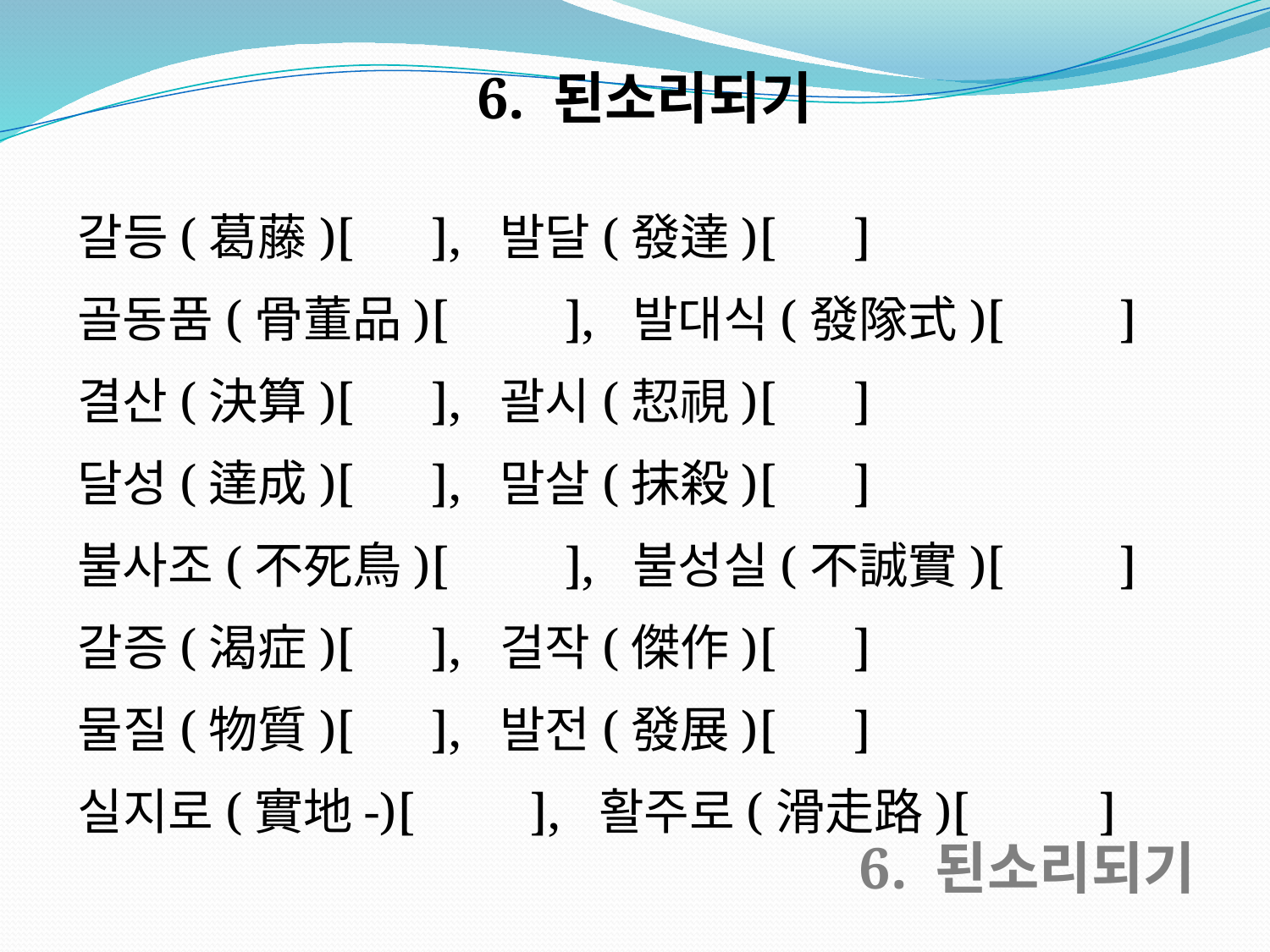

6. 된소리되기
갈등(葛藤)[      ],  발달(發達)[      ]
골동품(骨董品)[         ],  발대식(發隊式)[         ]
결산(決算)[      ],  괄시(恝視)[      ]
달성(達成)[      ],  말살(抹殺)[      ]
불사조(不死鳥)[         ],  불성실(不誠實)[         ]
갈증(渴症)[      ],  걸작(傑作)[      ]
물질(物質)[      ],  발전(發展)[      ]
실지로(實地-)[         ],  활주로(滑走路)[          ]

6. 된소리되기